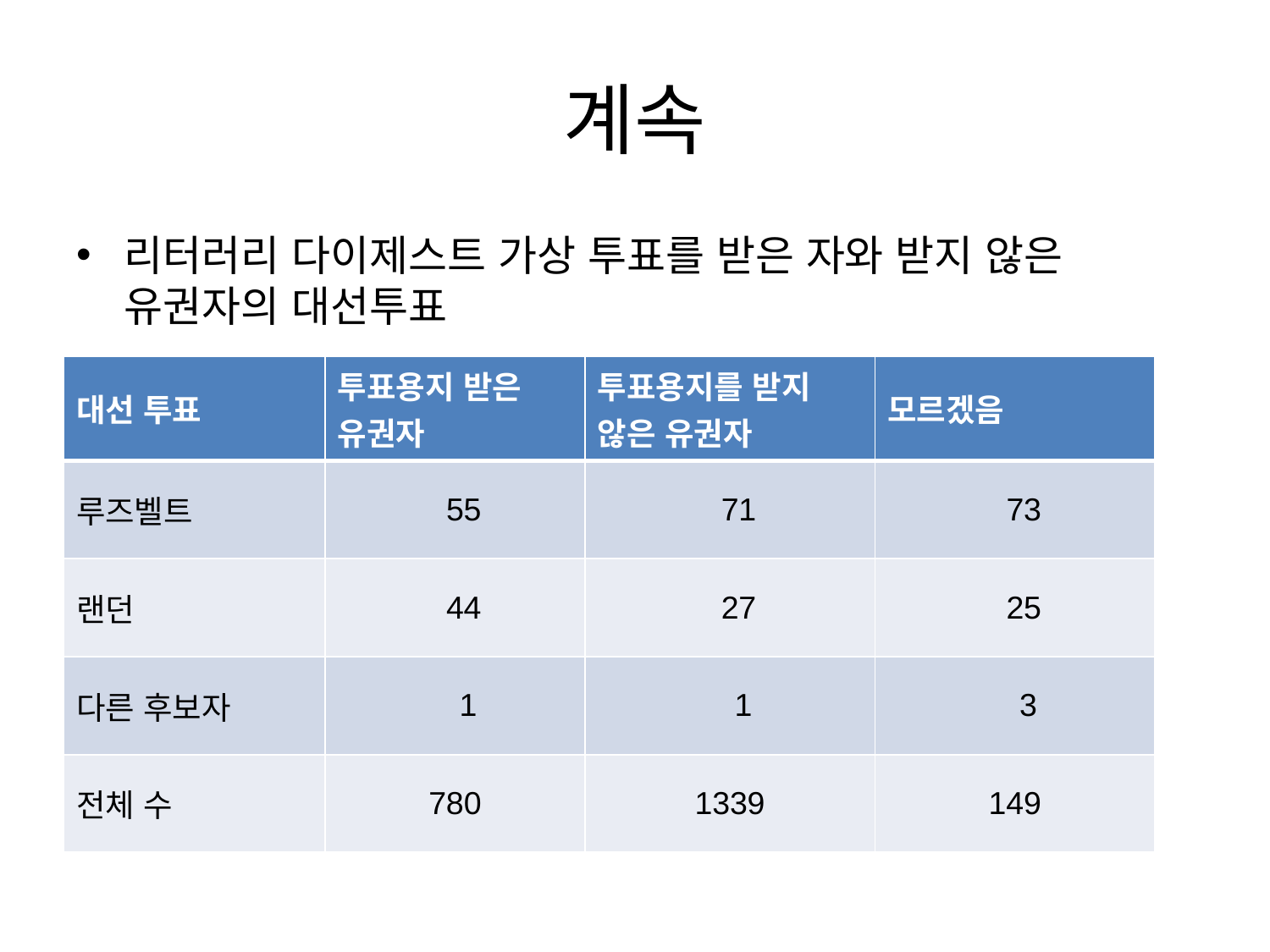

# 계속
리터러리 다이제스트 가상 투표를 받은 자와 받지 않은 유권자의 대선투표
| 대선 투표 | 투표용지 받은 유권자 | 투표용지를 받지 않은 유권자 | 모르겠음 |
| --- | --- | --- | --- |
| 루즈벨트 | 55 | 71 | 73 |
| 랜던 | 44 | 27 | 25 |
| 다른 후보자 | 1 | 1 | 3 |
| 전체 수 | 780 | 1339 | 149 |